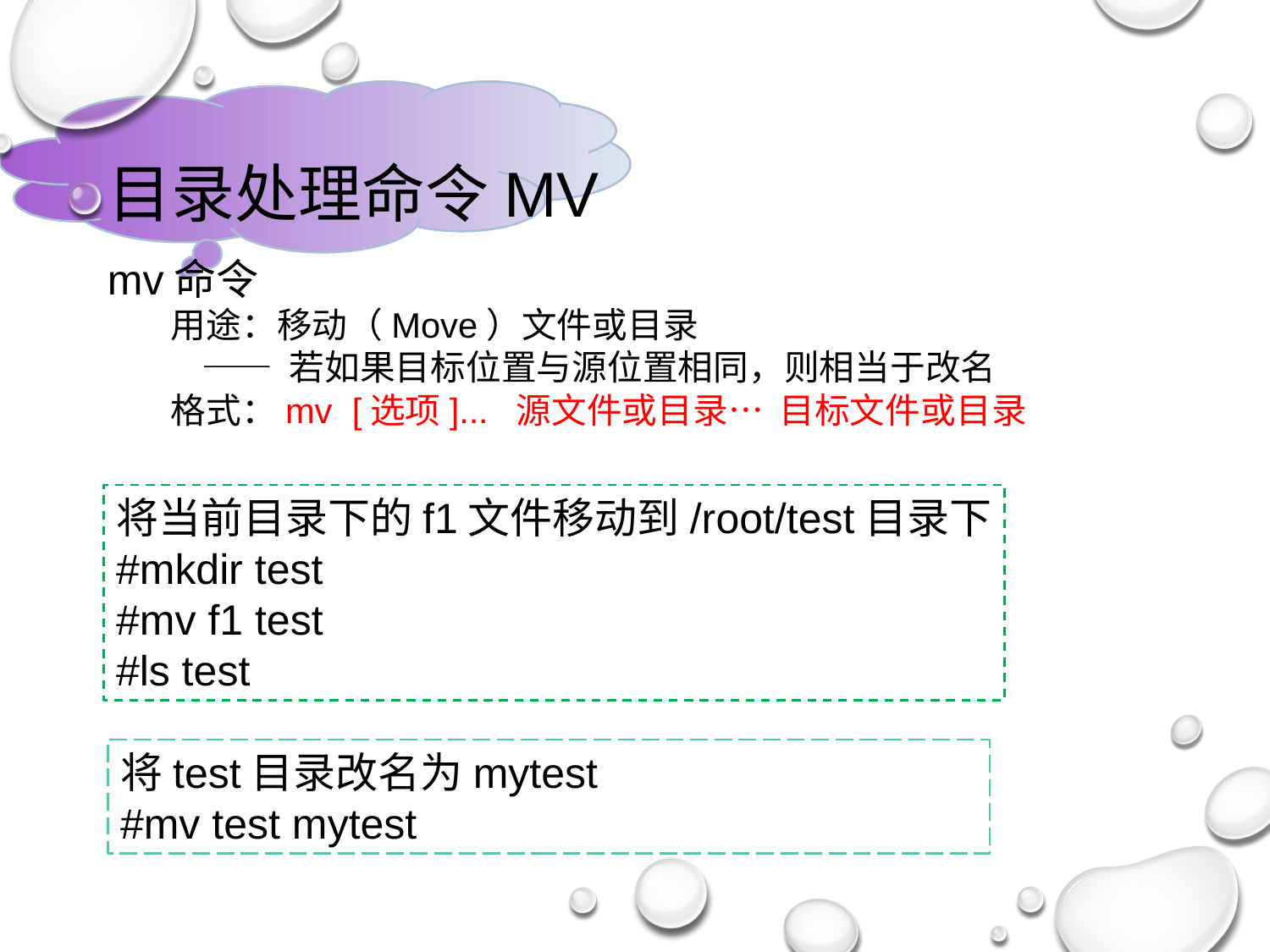

# 目录处理命令mv
mv命令
用途：移动（Move）文件或目录
    —— 若如果目标位置与源位置相同，则相当于改名
格式：mv  [选项]...  源文件或目录…  目标文件或目录
将当前目录下的f1文件移动到/root/test目录下
#mkdir test
#mv f1 test
#ls test
将test目录改名为mytest
#mv test mytest